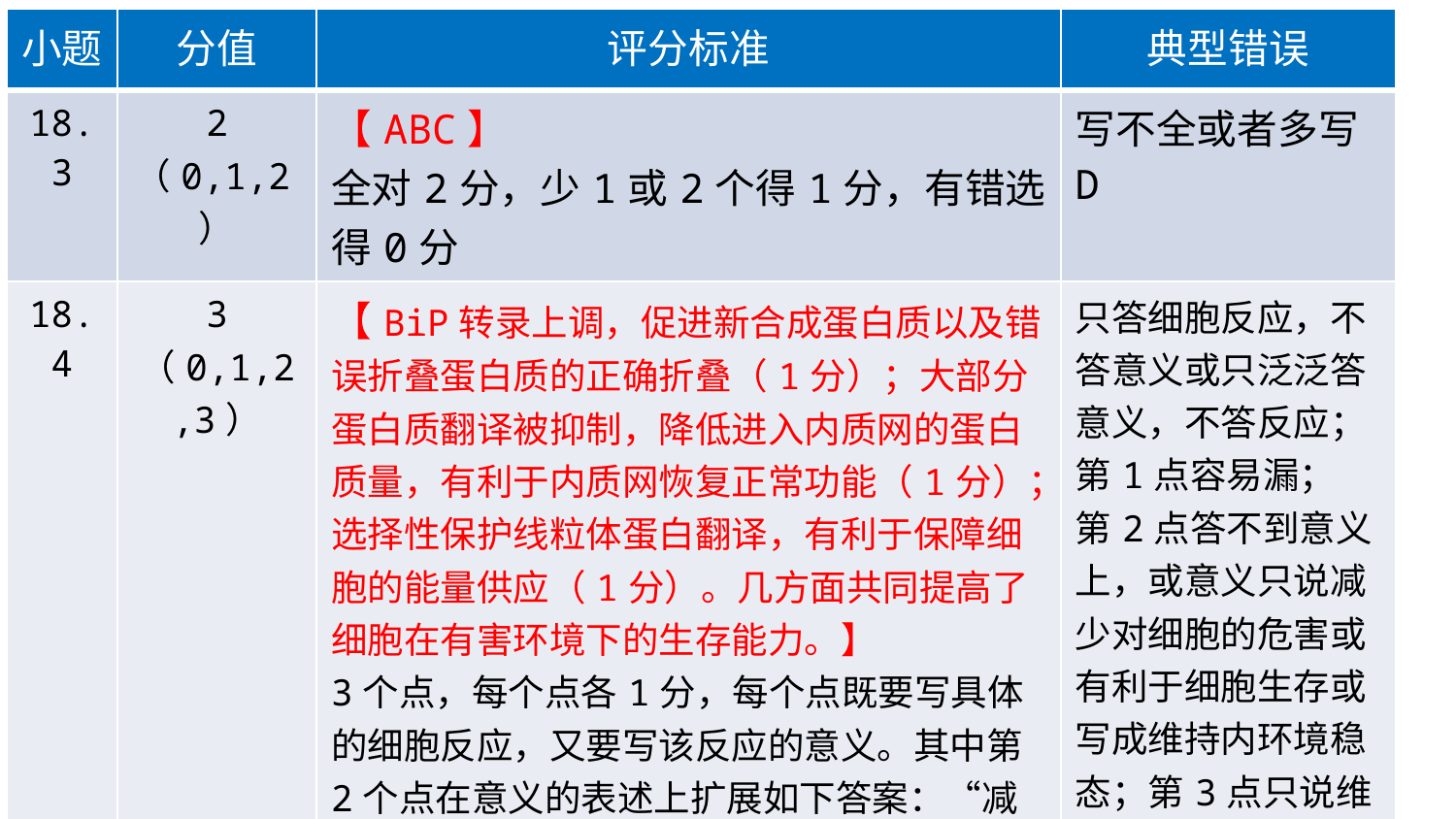

| 小题 | 分值 | 评分标准 | 典型错误 |
| --- | --- | --- | --- |
| 18.3 | 2 （0,1,2） | 【ABC】 全对2分，少1或2个得1分，有错选得0分 | 写不全或者多写D |
| 18.4 | 3 （0,1,2,3） | 【BiP转录上调，促进新合成蛋白质以及错误折叠蛋白质的正确折叠（1分）；大部分蛋白质翻译被抑制，降低进入内质网的蛋白质量，有利于内质网恢复正常功能（1分）；选择性保护线粒体蛋白翻译，有利于保障细胞的能量供应（1分）。几方面共同提高了细胞在有害环境下的生存能力。】 3个点，每个点各1分，每个点既要写具体的细胞反应，又要写该反应的意义。其中第2个点在意义的表述上扩展如下答案：“减少物质和能量的浪费”、“维持细胞内稳态”。第3个点“能量”可写作“ATP”或“有氧呼吸” | 只答细胞反应，不答意义或只泛泛答意义，不答反应； 第1点容易漏； 第2点答不到意义上，或意义只说减少对细胞的危害或有利于细胞生存或写成维持内环境稳态；第3点只说维持线粒体正常，不答具体功能或只说保障细胞代谢 |